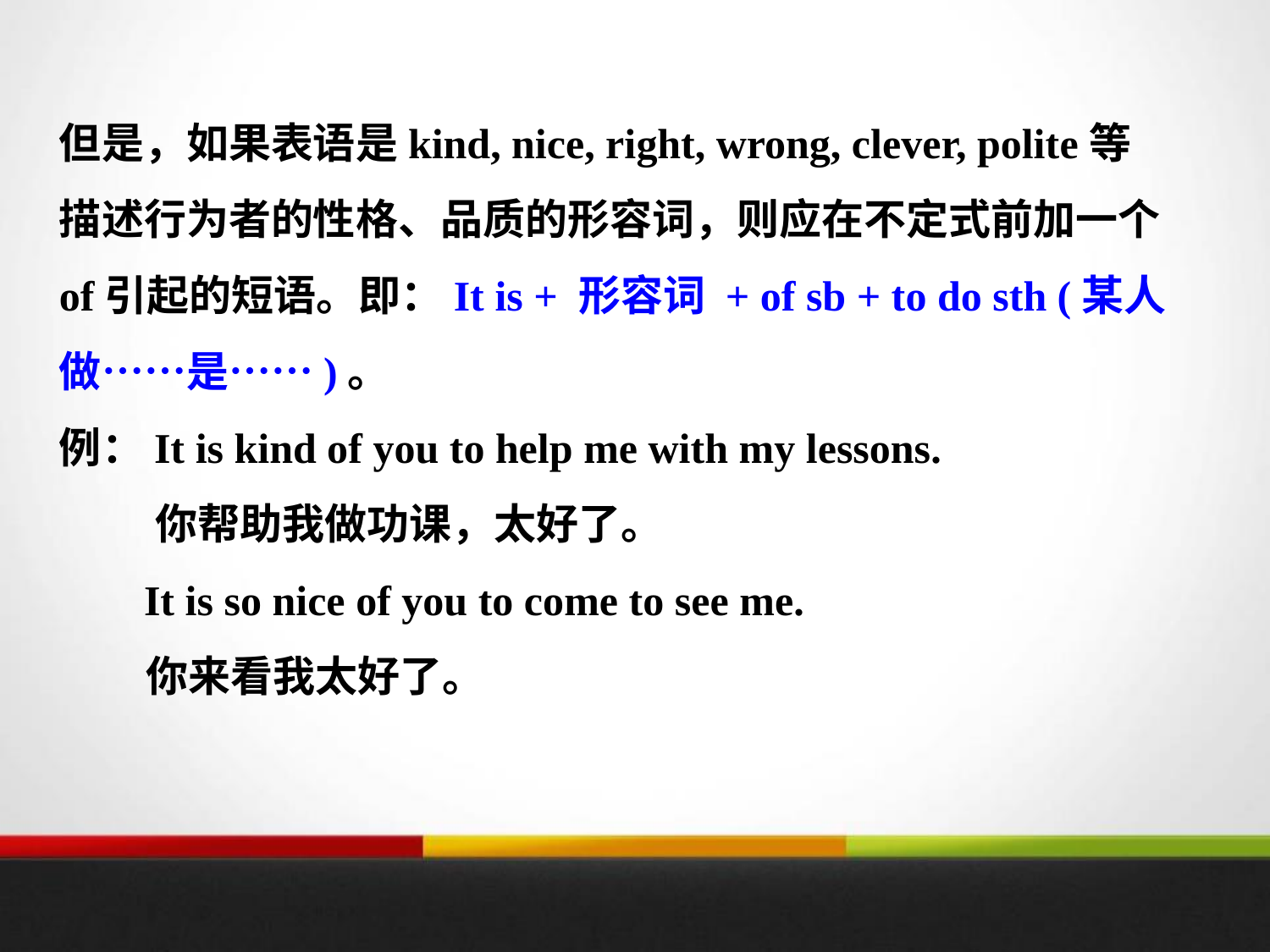

但是，如果表语是kind, nice, right, wrong, clever, polite等描述行为者的性格、品质的形容词，则应在不定式前加一个of引起的短语。即：It is + 形容词 + of sb + to do sth (某人做……是……)。
例：It is kind of you to help me with my lessons.
         你帮助我做功课，太好了。
        It is so nice of you to come to see me.
        你来看我太好了。